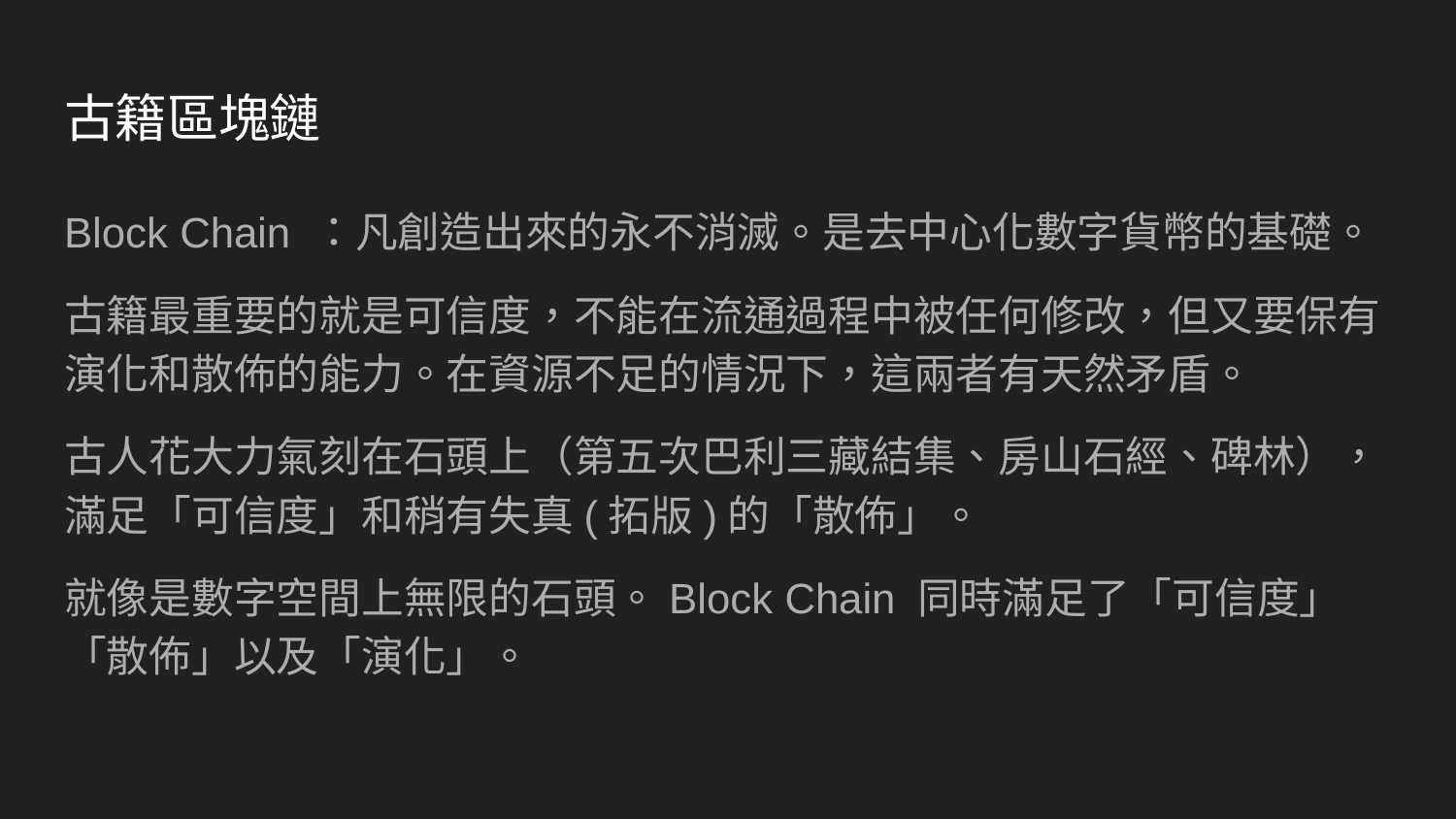

# 古籍區塊鏈
Block Chain ：凡創造出來的永不消滅。是去中心化數字貨幣的基礎。
古籍最重要的就是可信度，不能在流通過程中被任何修改，但又要保有演化和散佈的能力。在資源不足的情況下，這兩者有天然矛盾。
古人花大力氣刻在石頭上（第五次巴利三藏結集、房山石經、碑林），滿足「可信度」和稍有失真(拓版)的「散佈」。
就像是數字空間上無限的石頭。Block Chain 同時滿足了「可信度」「散佈」以及「演化」。